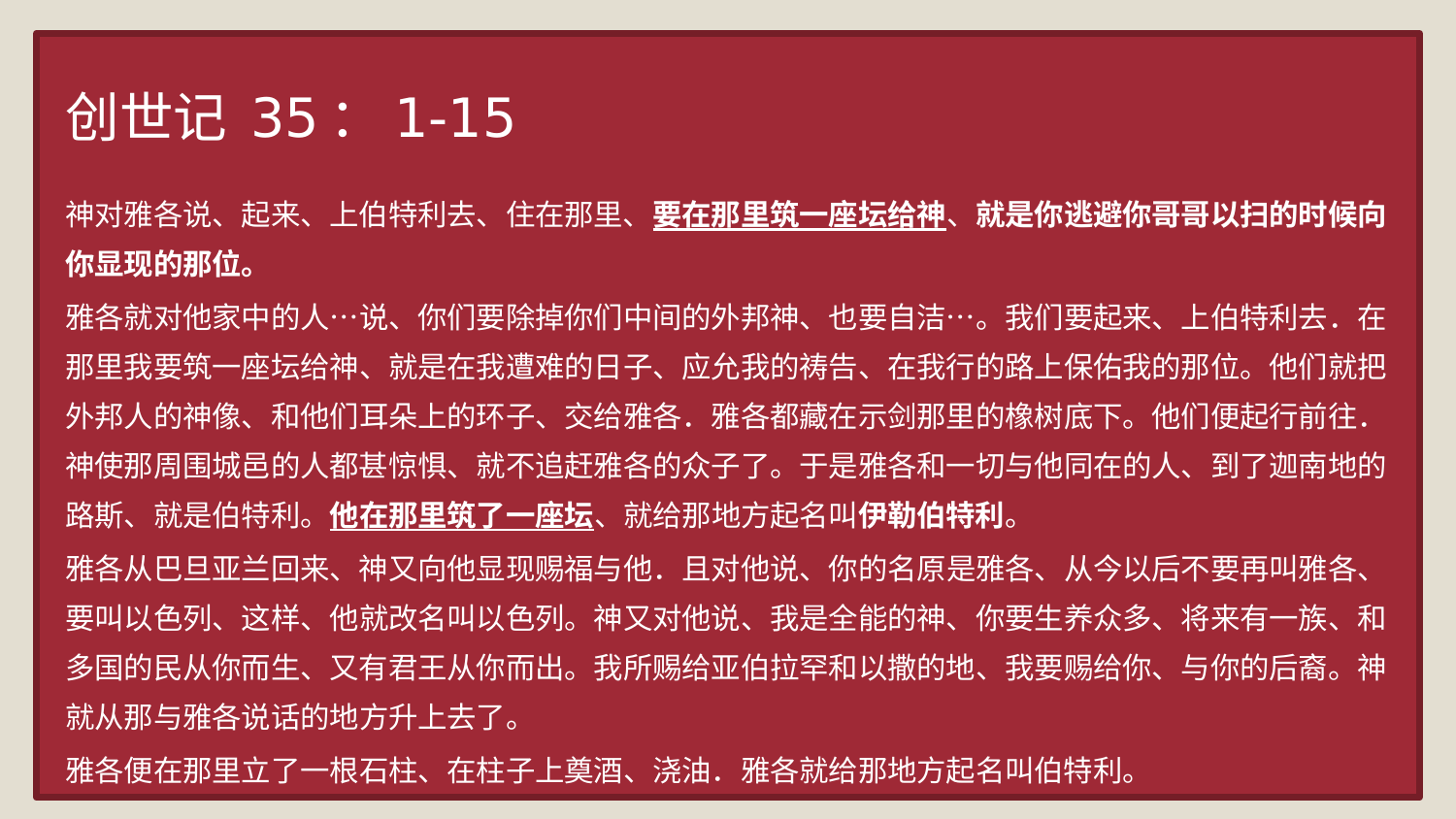

创世记 35：1-15
神对雅各说、起来、上伯特利去、住在那里、要在那里筑一座坛给神、就是你逃避你哥哥以扫的时候向你显现的那位。
雅各就对他家中的人…说、你们要除掉你们中间的外邦神、也要自洁…。我们要起来、上伯特利去．在那里我要筑一座坛给神、就是在我遭难的日子、应允我的祷告、在我行的路上保佑我的那位。他们就把外邦人的神像、和他们耳朵上的环子、交给雅各．雅各都藏在示剑那里的橡树底下。他们便起行前往．神使那周围城邑的人都甚惊惧、就不追赶雅各的众子了。于是雅各和一切与他同在的人、到了迦南地的路斯、就是伯特利。他在那里筑了一座坛、就给那地方起名叫伊勒伯特利。
雅各从巴旦亚兰回来、神又向他显现赐福与他．且对他说、你的名原是雅各、从今以后不要再叫雅各、要叫以色列、这样、他就改名叫以色列。神又对他说、我是全能的神、你要生养众多、将来有一族、和多国的民从你而生、又有君王从你而出。我所赐给亚伯拉罕和以撒的地、我要赐给你、与你的后裔。神就从那与雅各说话的地方升上去了。
雅各便在那里立了一根石柱、在柱子上奠酒、浇油．雅各就给那地方起名叫伯特利。